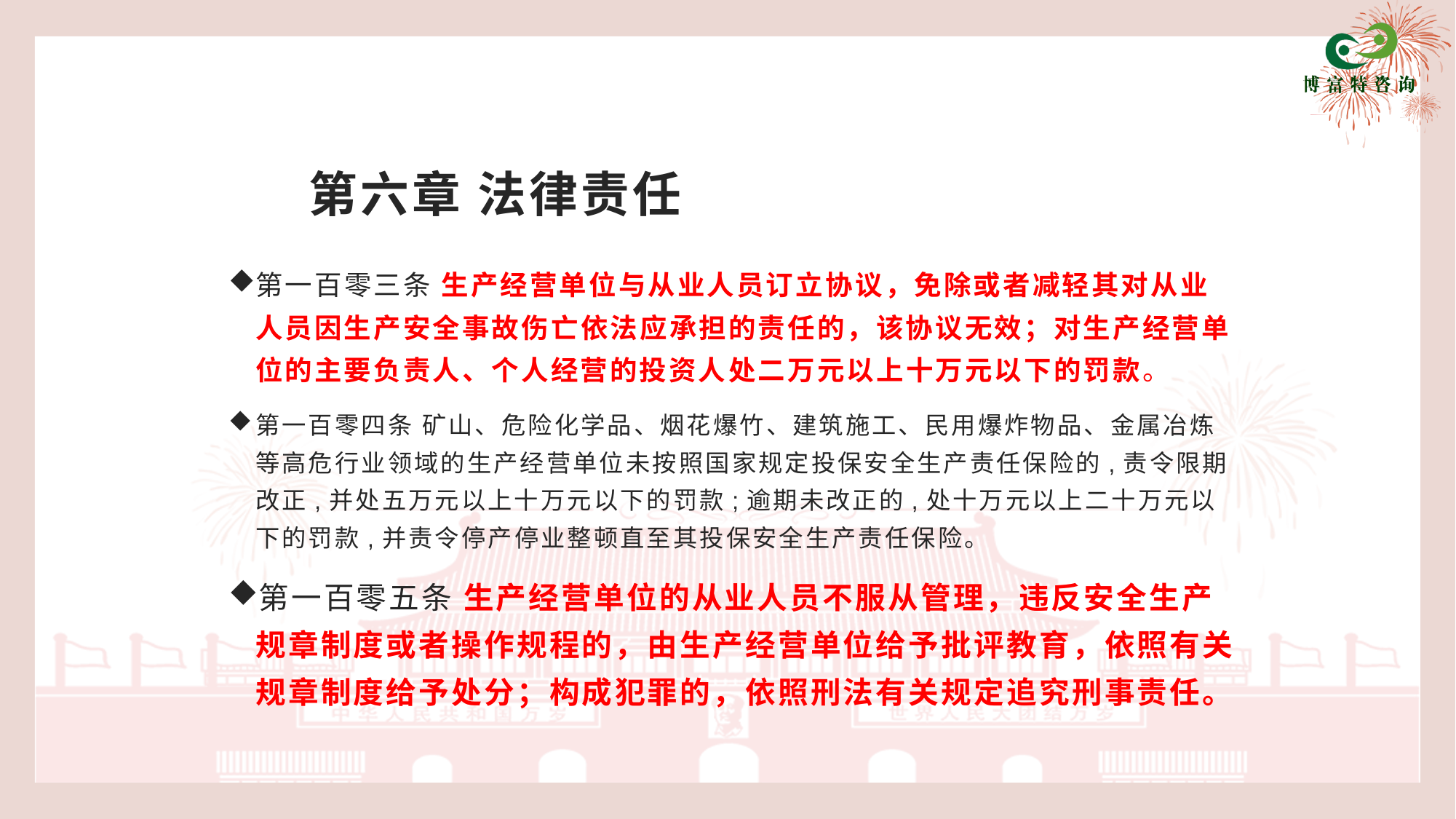

# 第六章 法律责任
第一百零三条 生产经营单位与从业人员订立协议，免除或者减轻其对从业人员因生产安全事故伤亡依法应承担的责任的，该协议无效；对生产经营单位的主要负责人、个人经营的投资人处二万元以上十万元以下的罚款。
第一百零四条 矿山、危险化学品、烟花爆竹、建筑施工、民用爆炸物品、金属冶炼等高危行业领域的生产经营单位未按照国家规定投保安全生产责任保险的,责令限期改正,并处五万元以上十万元以下的罚款;逾期未改正的,处十万元以上二十万元以下的罚款,并责令停产停业整顿直至其投保安全生产责任保险。
第一百零五条 生产经营单位的从业人员不服从管理，违反安全生产规章制度或者操作规程的，由生产经营单位给予批评教育，依照有关规章制度给予处分；构成犯罪的，依照刑法有关规定追究刑事责任。